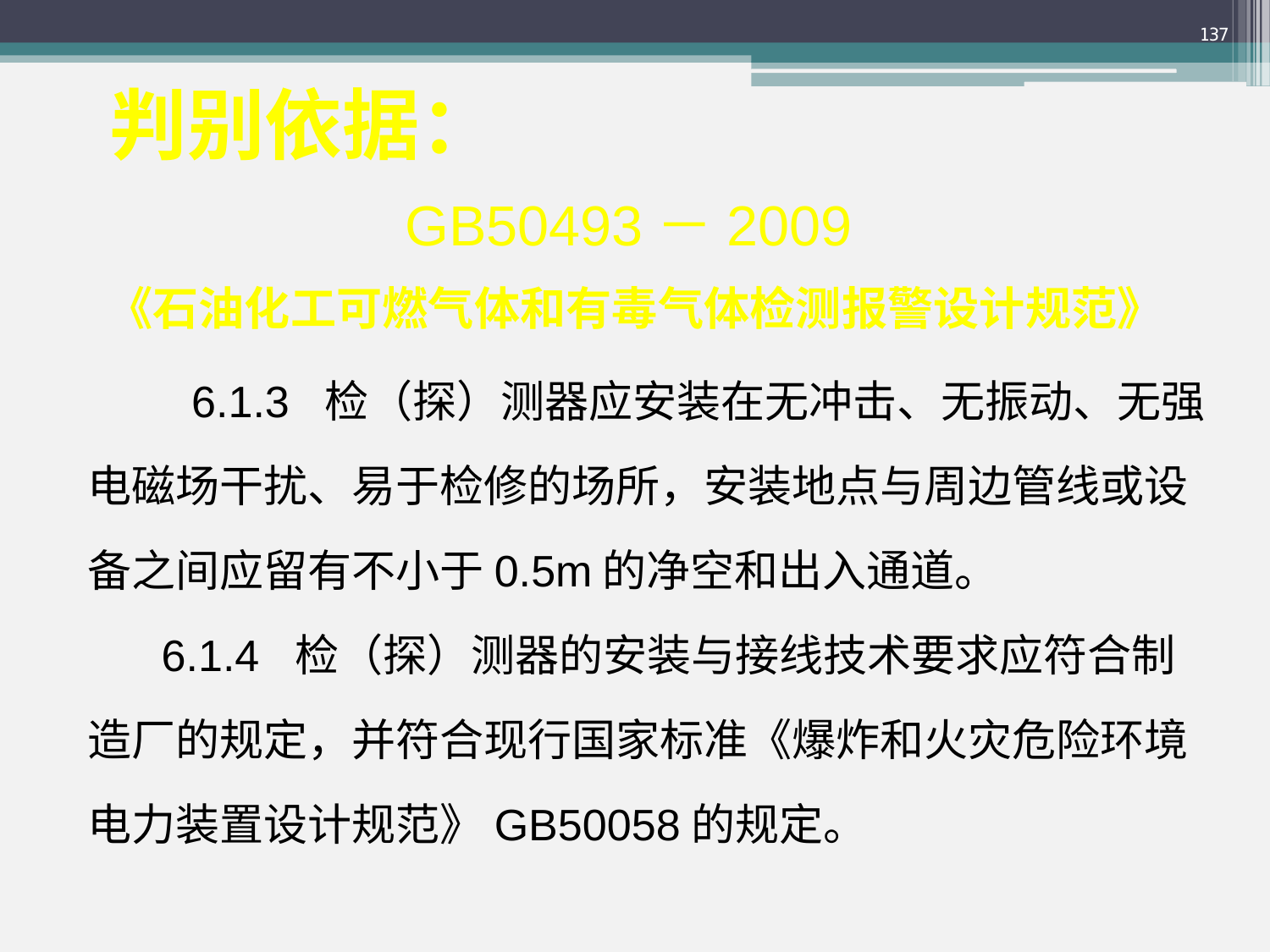

137
     判别依据：
GB50493－2009
《石油化工可燃气体和有毒气体检测报警设计规范》
　6.1.3  检（探）测器应安装在无冲击、无振动、无强电磁场干扰、易于检修的场所，安装地点与周边管线或设备之间应留有不小于0.5m的净空和出入通道。
  6.1.4  检（探）测器的安装与接线技术要求应符合制造厂的规定，并符合现行国家标准《爆炸和火灾危险环境电力装置设计规范》GB50058的规定。